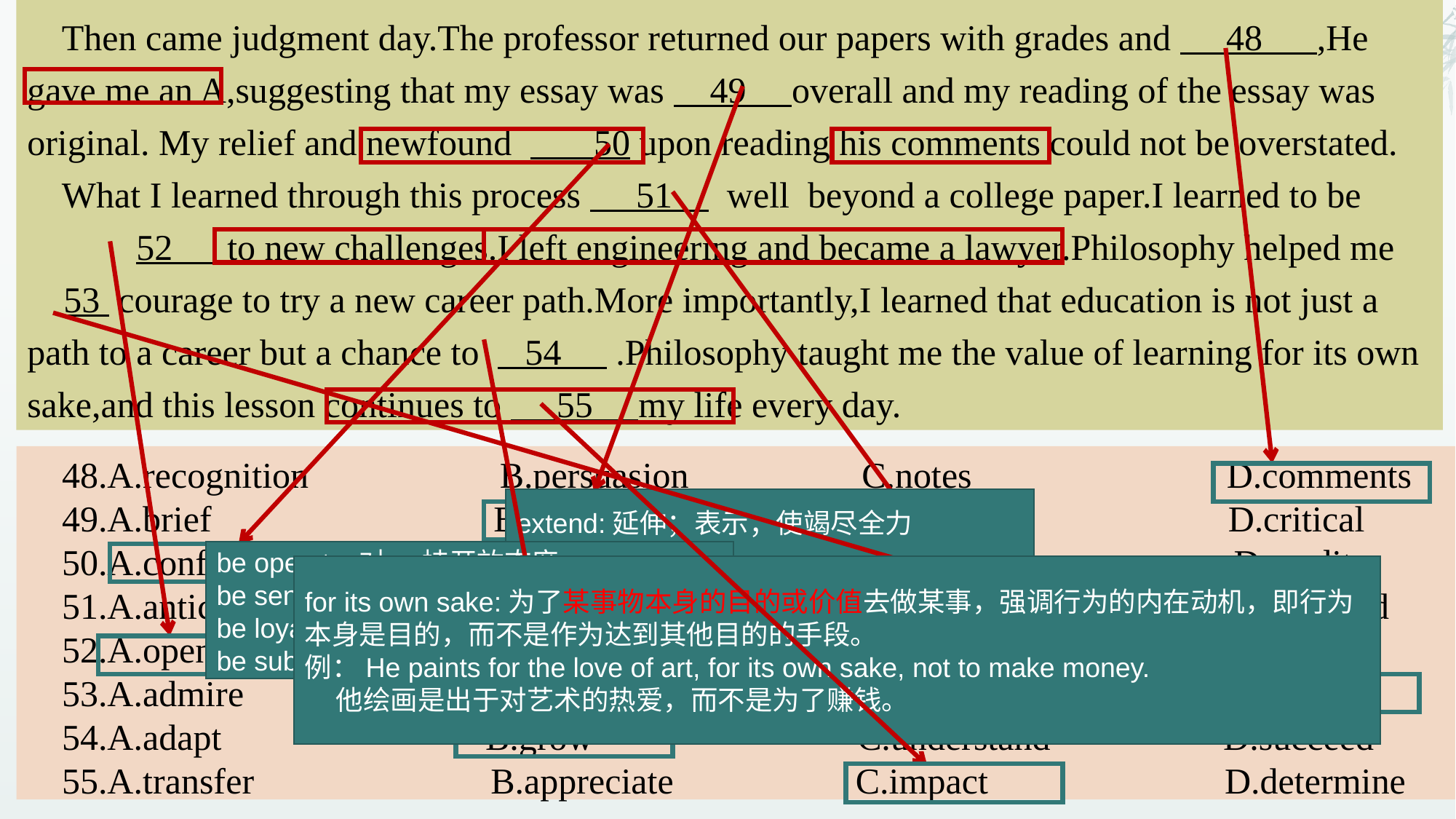

Then came judgment day.The professor returned our papers with grades and      48      ,He gave me an A,suggesting that my essay was     49     overall and my reading of the essay was original. My relief and newfound         50 upon reading his comments could not be overstated.
What I learned through this process      51      well  beyond a college paper.I learned to be 	52      to new challenges.I left engineering and became a lawyer.Philosophy helped me         53  courage to try a new career path.More importantly,I learned that education is not just a path to a career but a chance to     54      .Philosophy taught me the value of learning for its own sake,and this lesson continues to      55     my life every day.
#

48.A.recognition                     B.persuasion                   C.notes                            D.comments
49.A.brief                               B.effective                       C.abstract                        D.critical
50.A.confidence                      B.gratitude                      C.energy                          D.credit
51.A.anticipated                      B.connected                    C.extended                      D.revealed
52.A.open                               B.sensitive                        C.loyal                           D.subject
53.A.admire                           B.seek                             C.show                             D.develop
54.A.adapt                             B.grow                             C.understand                   D.succeed
55.A.transfer                          B.appreciate                    C.impact                          D.determine

extend:延伸；表示；使竭尽全力

be open to:对...持开放态度
be sensitive to :对...很敏感
be loyal to:忠于
be subject to:服从；经受

for its own sake:为了某事物本身的目的或价值去做某事，强调行为的内在动机，即行为本身是目的，而不是作为达到其他目的的手段。
例：He paints for the love of art, for its own sake, not to make money.
    他绘画是出于对艺术的热爱，而不是为了赚钱。